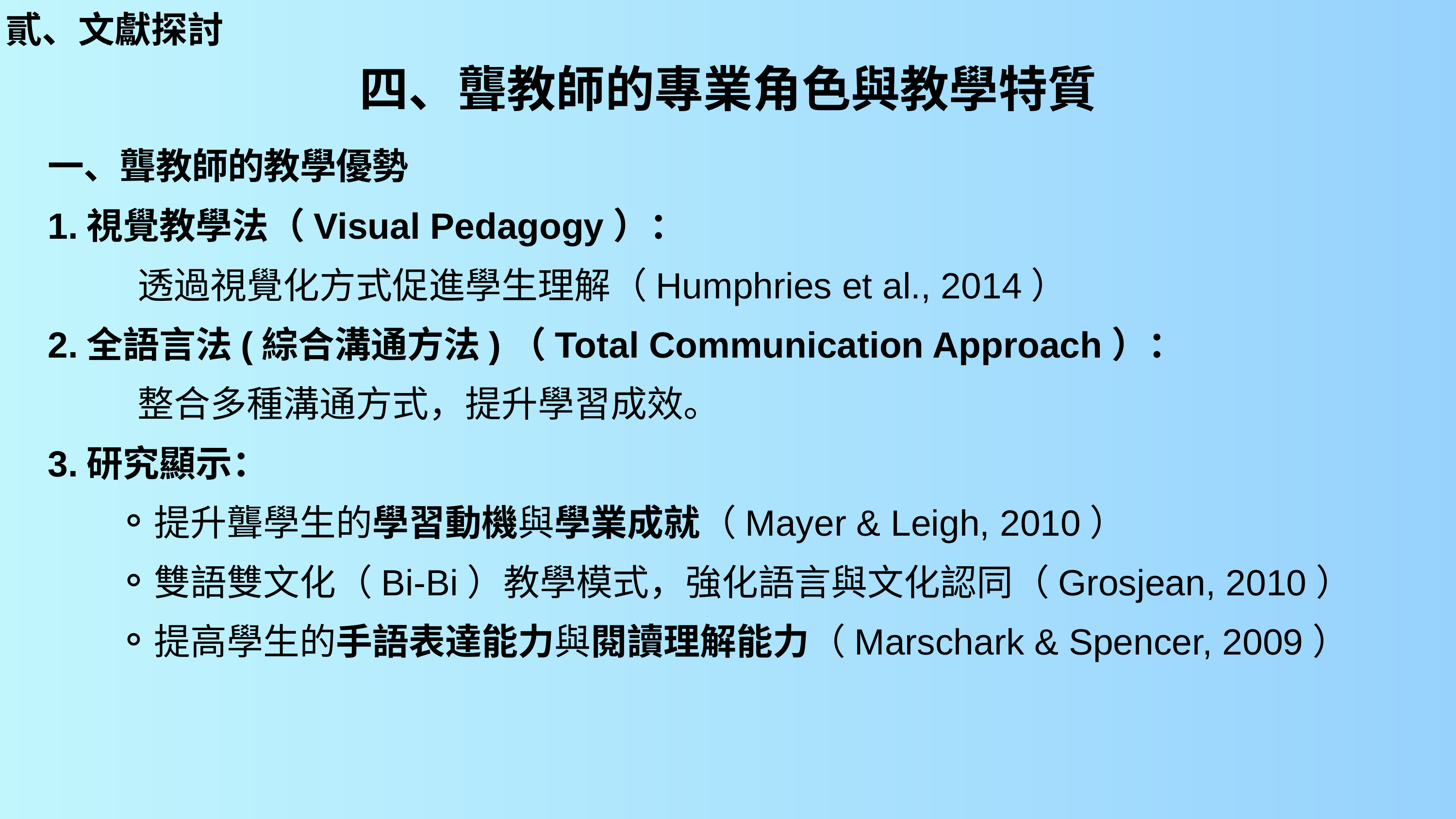

貳、文獻探討

四、聾教師的專業角色與教學特質
一、聾教師的教學優勢
1.視覺教學法（Visual Pedagogy）：
          透過視覺化方式促進學生理解（Humphries et al., 2014）
2.全語言法(綜合溝通方法)（Total Communication Approach）：
          整合多種溝通方式，提升學習成效。
3.研究顯示：
提升聾學生的學習動機與學業成就（Mayer & Leigh, 2010）
雙語雙文化（Bi-Bi）教學模式，強化語言與文化認同（Grosjean, 2010）
提高學生的手語表達能力與閱讀理解能力（Marschark & Spencer, 2009）